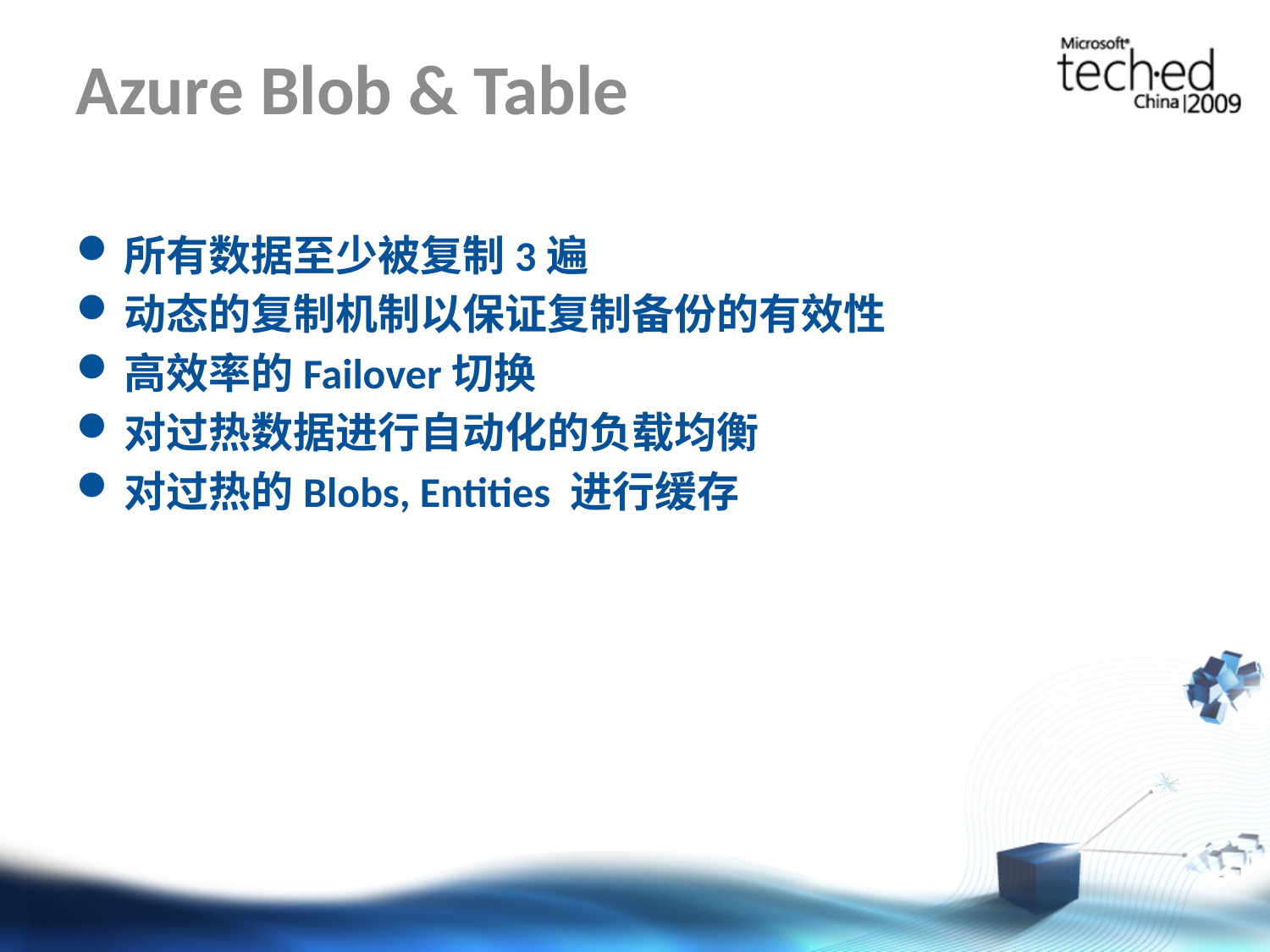

# Azure Blob & Table
所有数据至少被复制3遍
动态的复制机制以保证复制备份的有效性
高效率的Failover切换
对过热数据进行自动化的负载均衡
对过热的Blobs, Entities 进行缓存